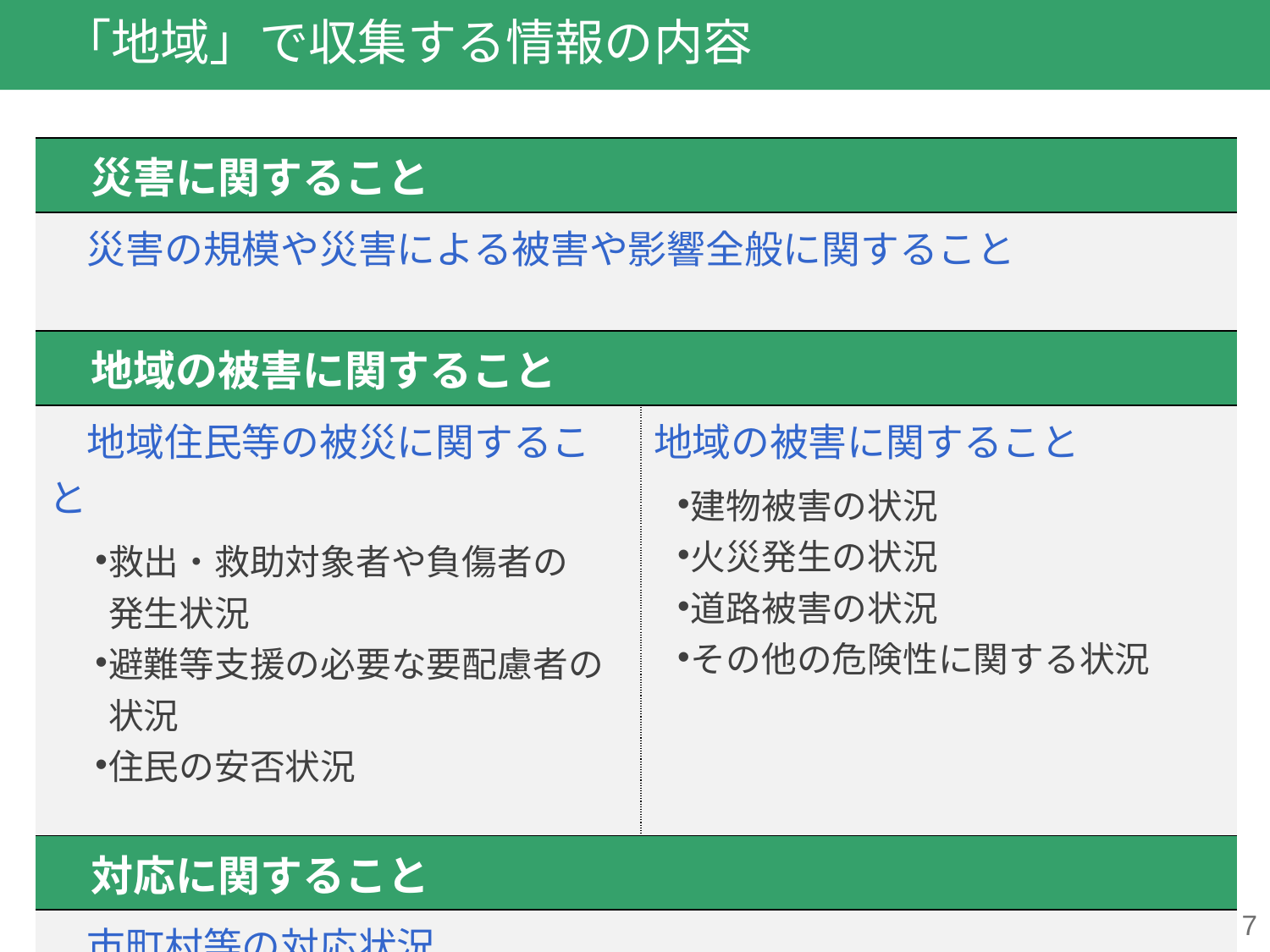

# 「地域」で収集する情報の内容
| 災害に関すること |  |
| --- | --- |
| 災害の規模や災害による被害や影響全般に関すること |  |
| 地域の被害に関すること |  |
| 地域住民等の被災に関すること 救出・救助対象者や負傷者の 発生状況 避難等支援の必要な要配慮者の 状況 住民の安否状況 | 地域の被害に関すること 建物被害の状況 火災発生の状況 道路被害の状況 その他の危険性に関する状況 |
| 対応に関すること |  |
| 市町村等の対応状況 　防災関係機関の対応状況 |  |
7